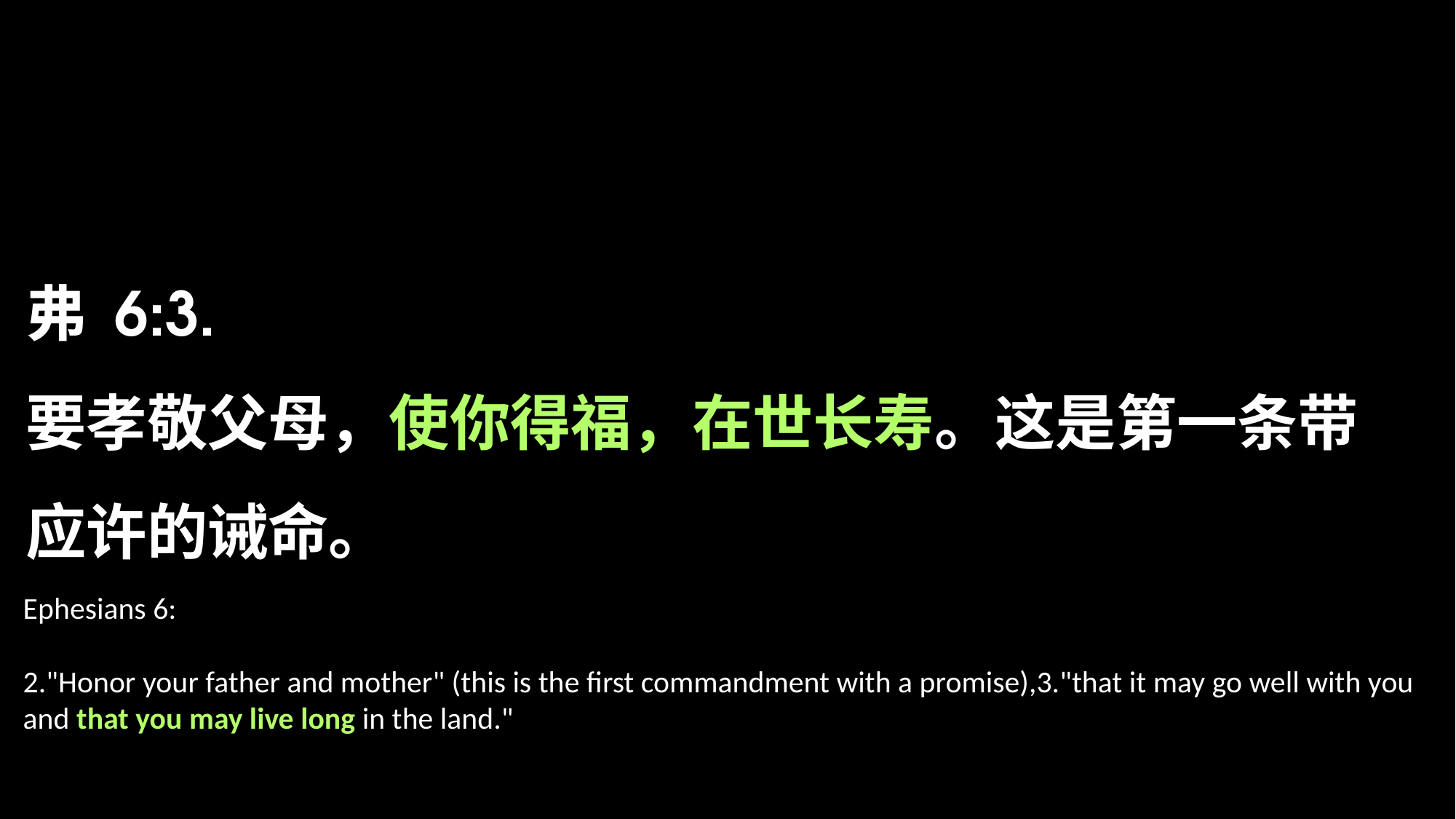

弗 6:3.
要孝敬父母，使你得福，在世长寿。这是第一条带应许的诫命。
Ephesians 6:

2."Honor your father and mother" (this is the first commandment with a promise),3."that it may go well with you and that you may live long in the land."